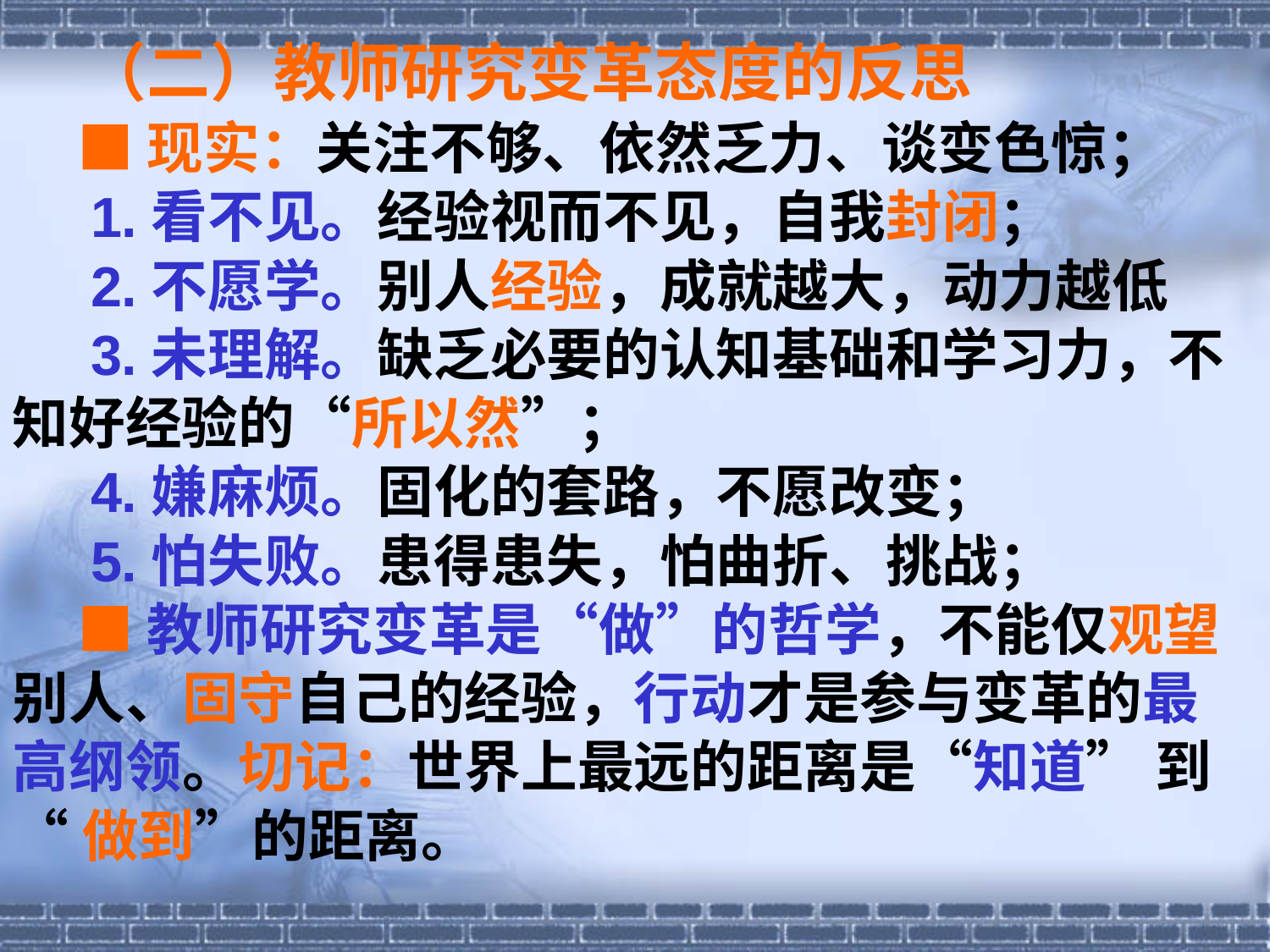

（二）教师研究变革态度的反思
     ■现实：关注不够、依然乏力、谈变色惊；
     1.看不见。经验视而不见，自我封闭；
     2.不愿学。别人经验，成就越大，动力越低
     3.未理解。缺乏必要的认知基础和学习力，不
知好经验的“所以然”；
     4.嫌麻烦。固化的套路，不愿改变；
     5.怕失败。患得患失，怕曲折、挑战；
     ■教师研究变革是“做”的哲学，不能仅观望
别人、固守自己的经验，行动才是参与变革的最
高纲领。切记：世界上最远的距离是“知道” 到
“做到”的距离。